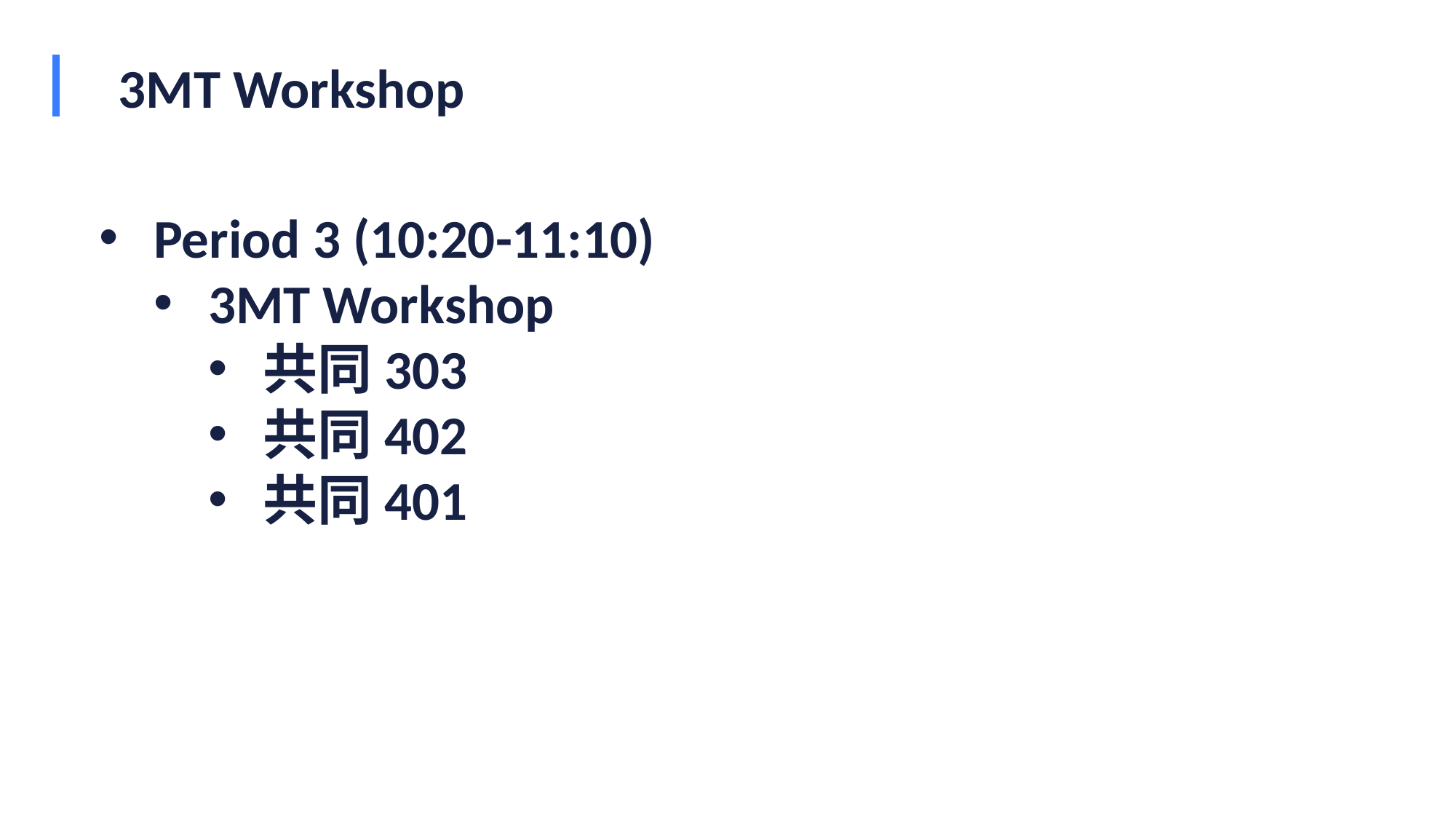

# 3MT Workshop
Period 3 (10:20-11:10)
3MT Workshop
共同303
共同402
共同401